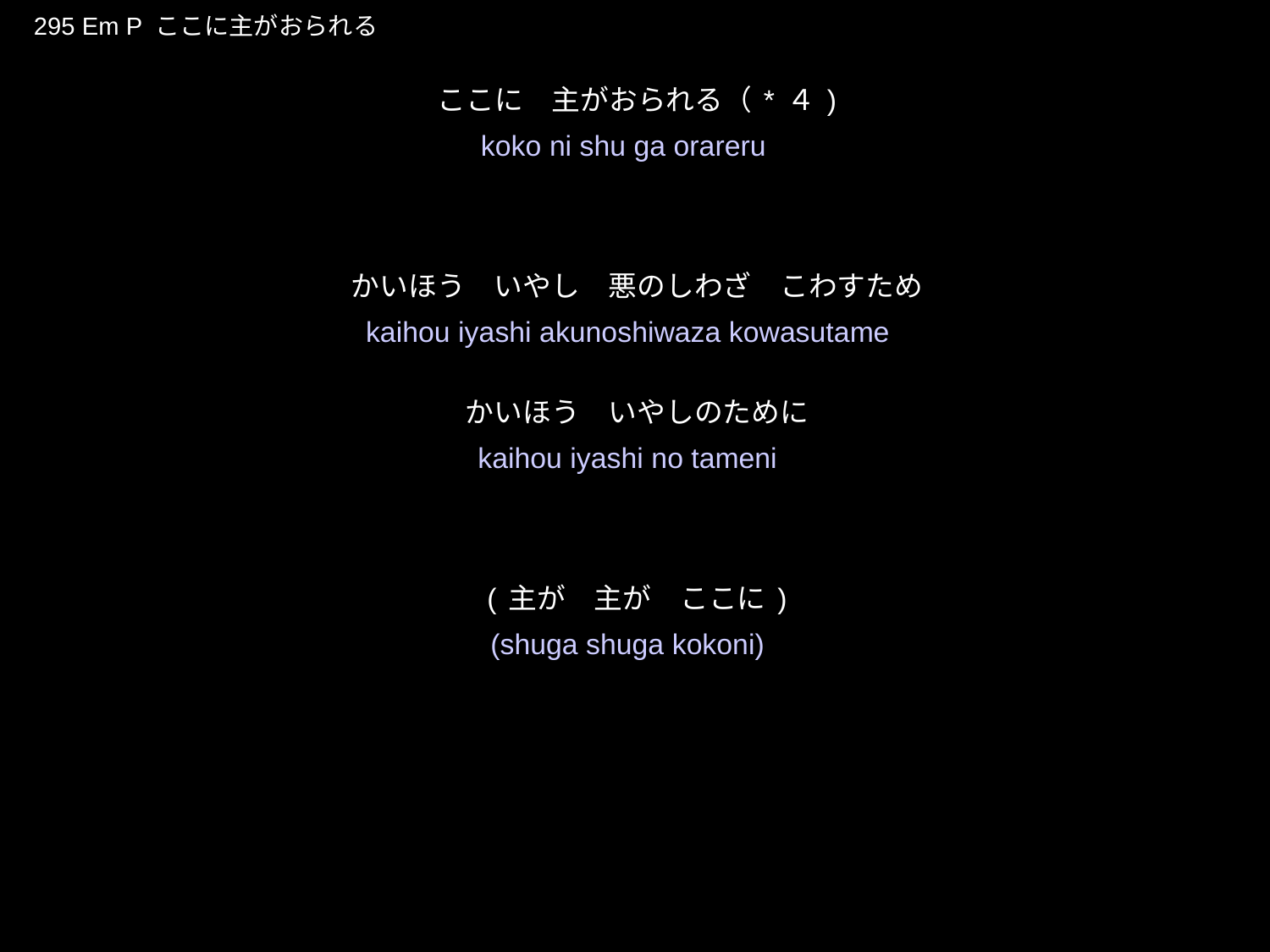

ここにしゅがおられる
★P
295 Em P ここに主がおられる
ここに　主がおられる（*４)
かいほう　いやし　悪のしわざ　こわすため
かいほう　いやしのために
(主が　主が　ここに)
★５
koko ni shu ga orareru
kaihou iyashi akunoshiwaza kowasutame
kaihou iyashi no tameni
(shuga shuga kokoni)